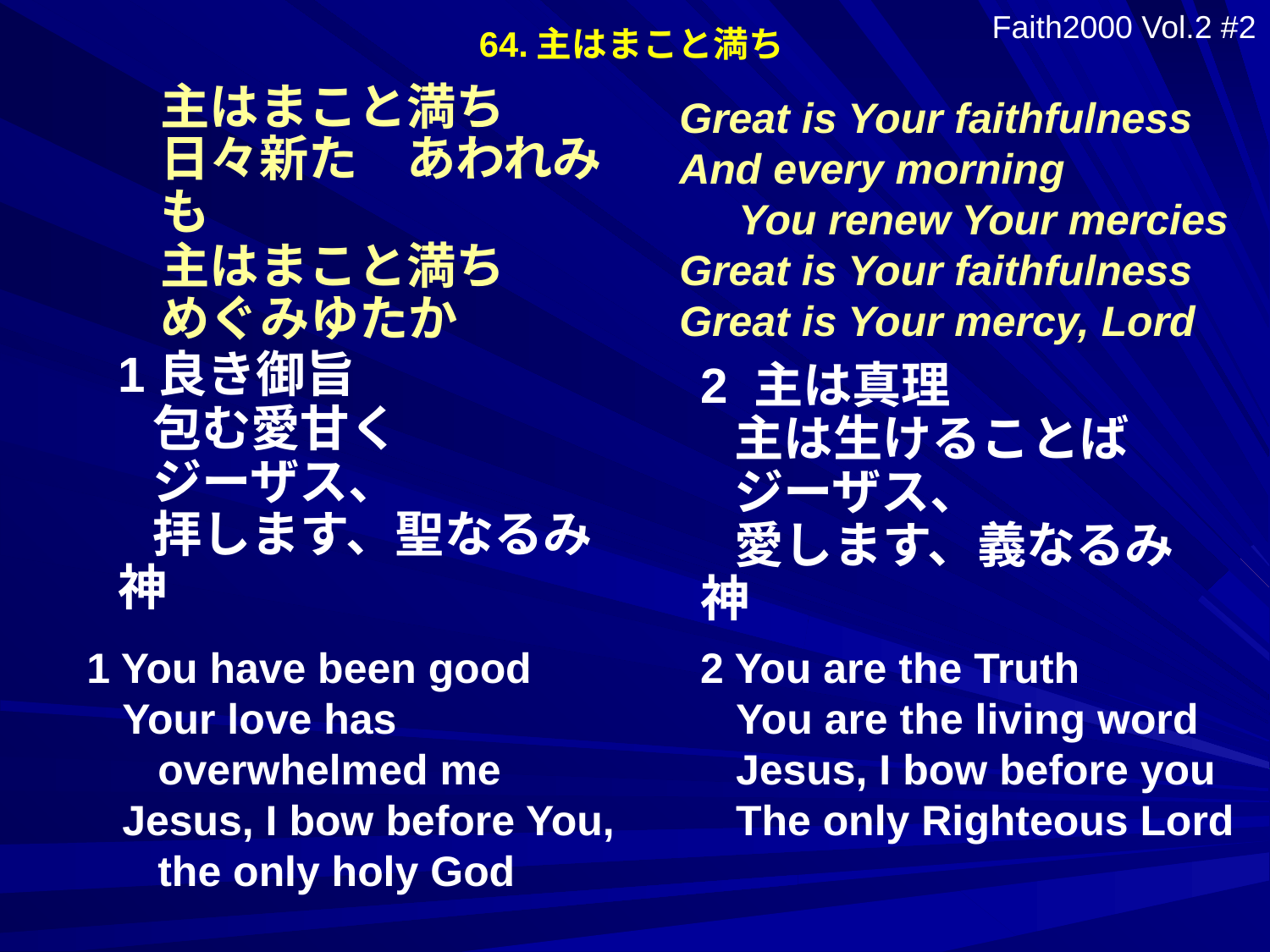

64.主はまこと満ち
Faith2000 Vol.2 #2
Great is Your faithfulness
And every morning
     You renew Your mercies
Great is Your faithfulness
Great is Your mercy, Lord
主はまこと満ち
日々新た　あわれみも
主はまこと満ち
めぐみゆたか

1良き御旨
  包む愛甘く
  ジーザス、
  拝します、聖なるみ神
2 主は真理
  主は生けることば
  ジーザス、
  愛します、義なるみ神
1 You have been good
   Your love has
      overwhelmed me
   Jesus, I bow before You,
      the only holy God
2 You are the Truth
   You are the living word
   Jesus, I bow before you
   The only Righteous Lord